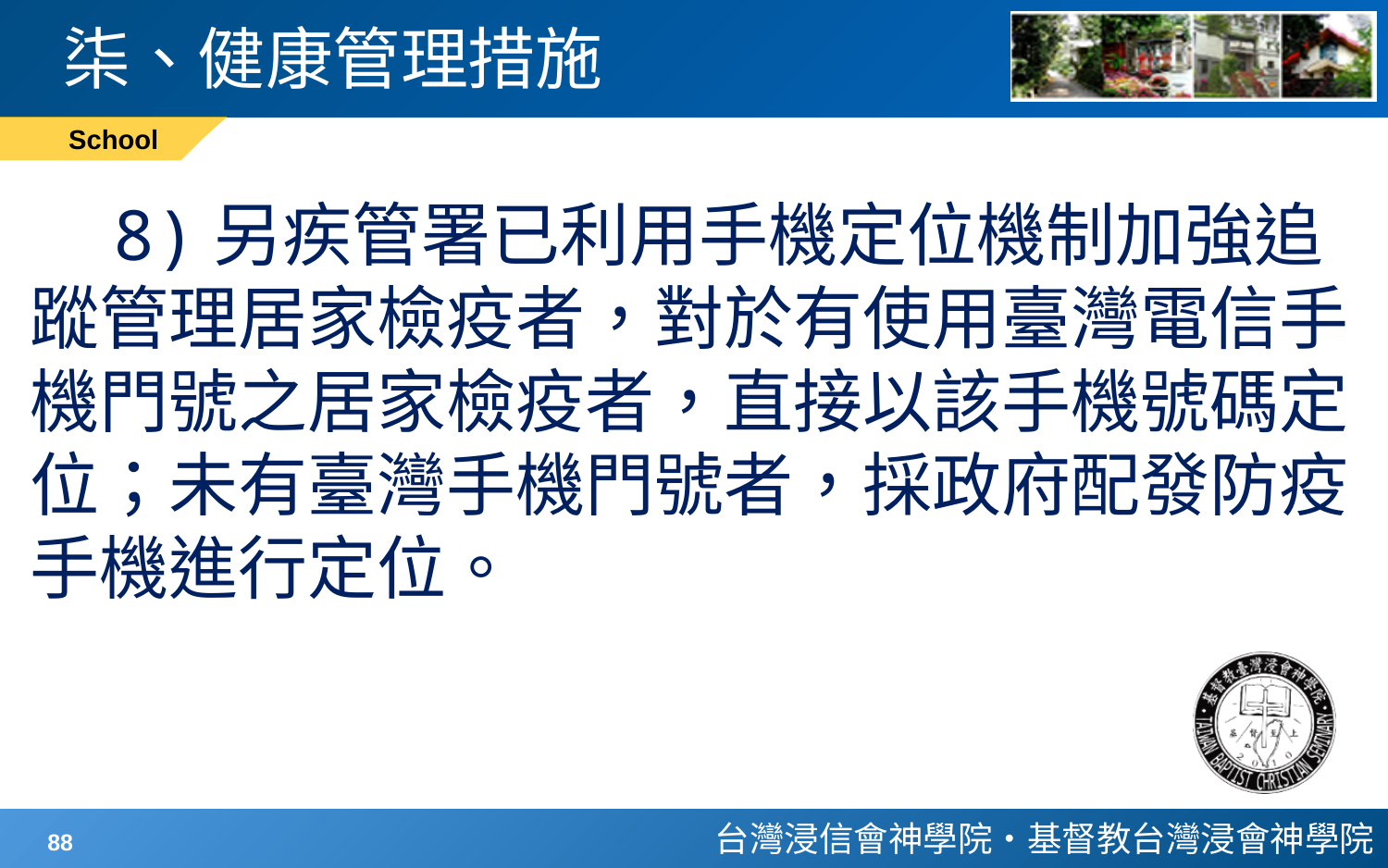

# 柒、健康管理措施
School

  8)另疾管署已利用手機定位機制加強追蹤管理居家檢疫者，對於有使用臺灣電信手機門號之居家檢疫者，直接以該手機號碼定位；未有臺灣手機門號者，採政府配發防疫手機進行定位。